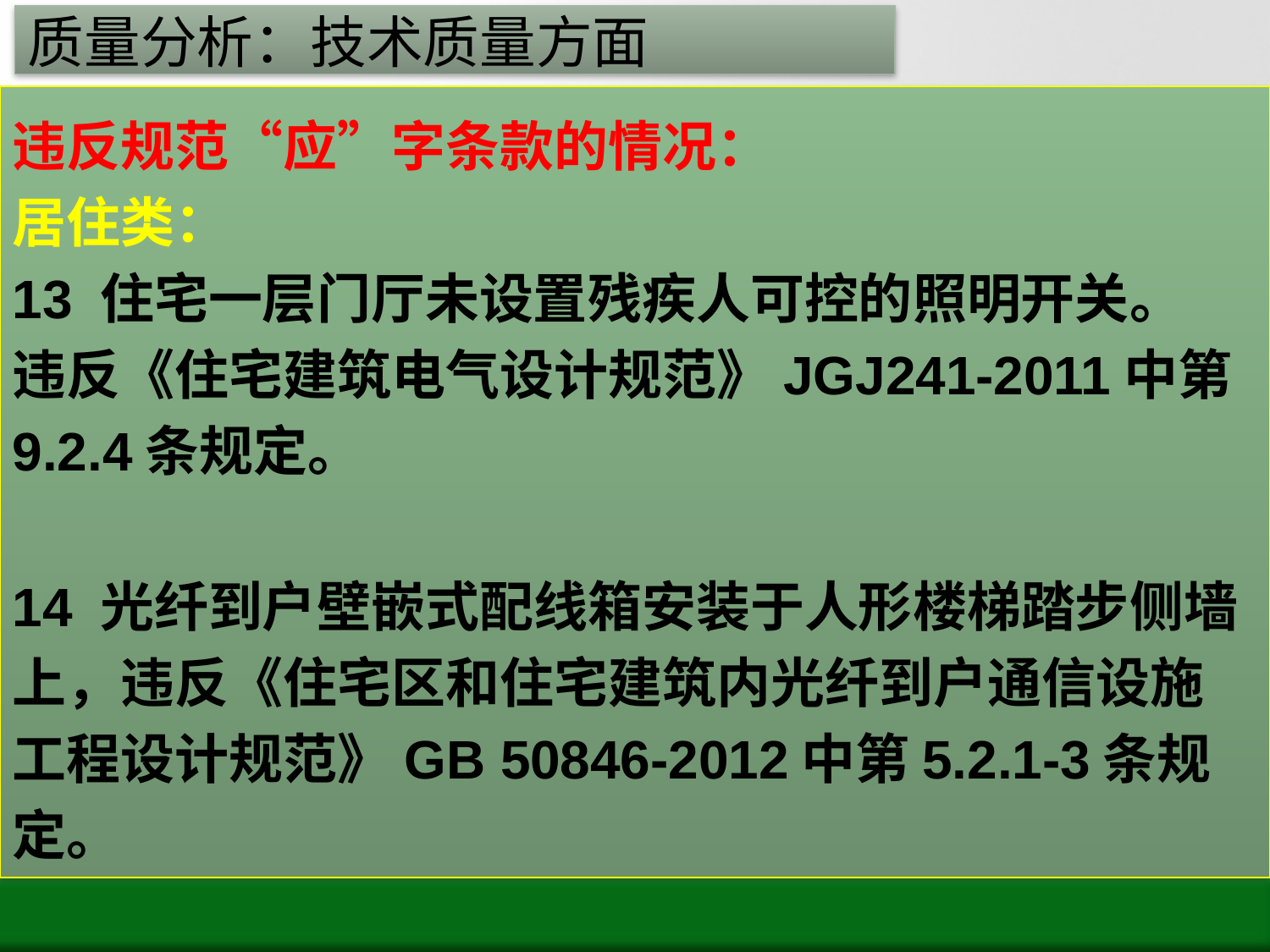

# 质量分析：技术质量方面
违反规范“应”字条款的情况：
居住类：
13 住宅一层门厅未设置残疾人可控的照明开关。
违反《住宅建筑电气设计规范》JGJ241-2011中第9.2.4条规定。

14 光纤到户壁嵌式配线箱安装于人形楼梯踏步侧墙上，违反《住宅区和住宅建筑内光纤到户通信设施工程设计规范》GB 50846-2012中第5.2.1-3条规定。